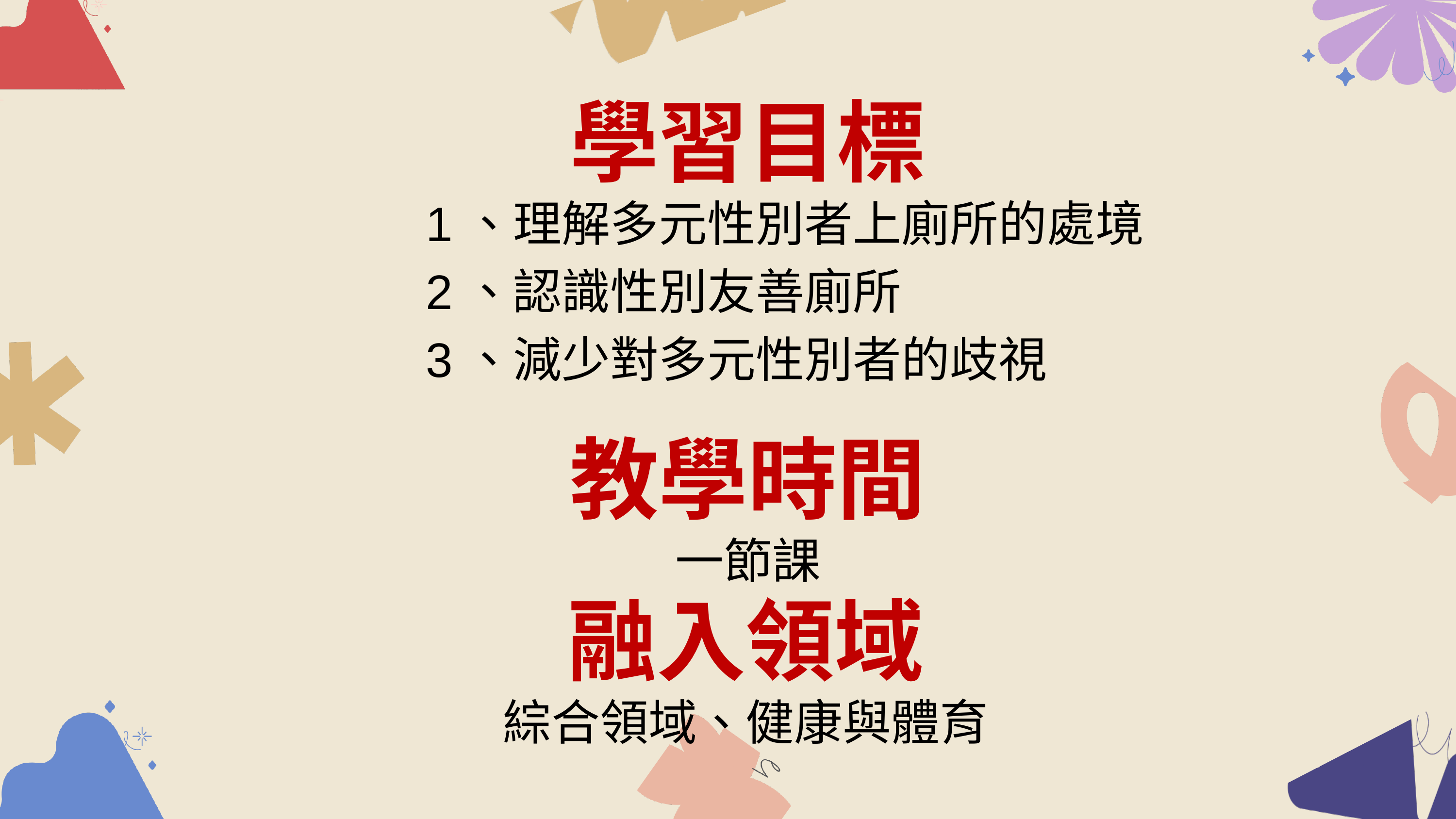

# 學習目標
1、理解多元性別者上廁所的處境
2、認識性別友善廁所
3、減少對多元性別者的歧視

教學時間
一節課
融入領域
綜合領域、健康與體育